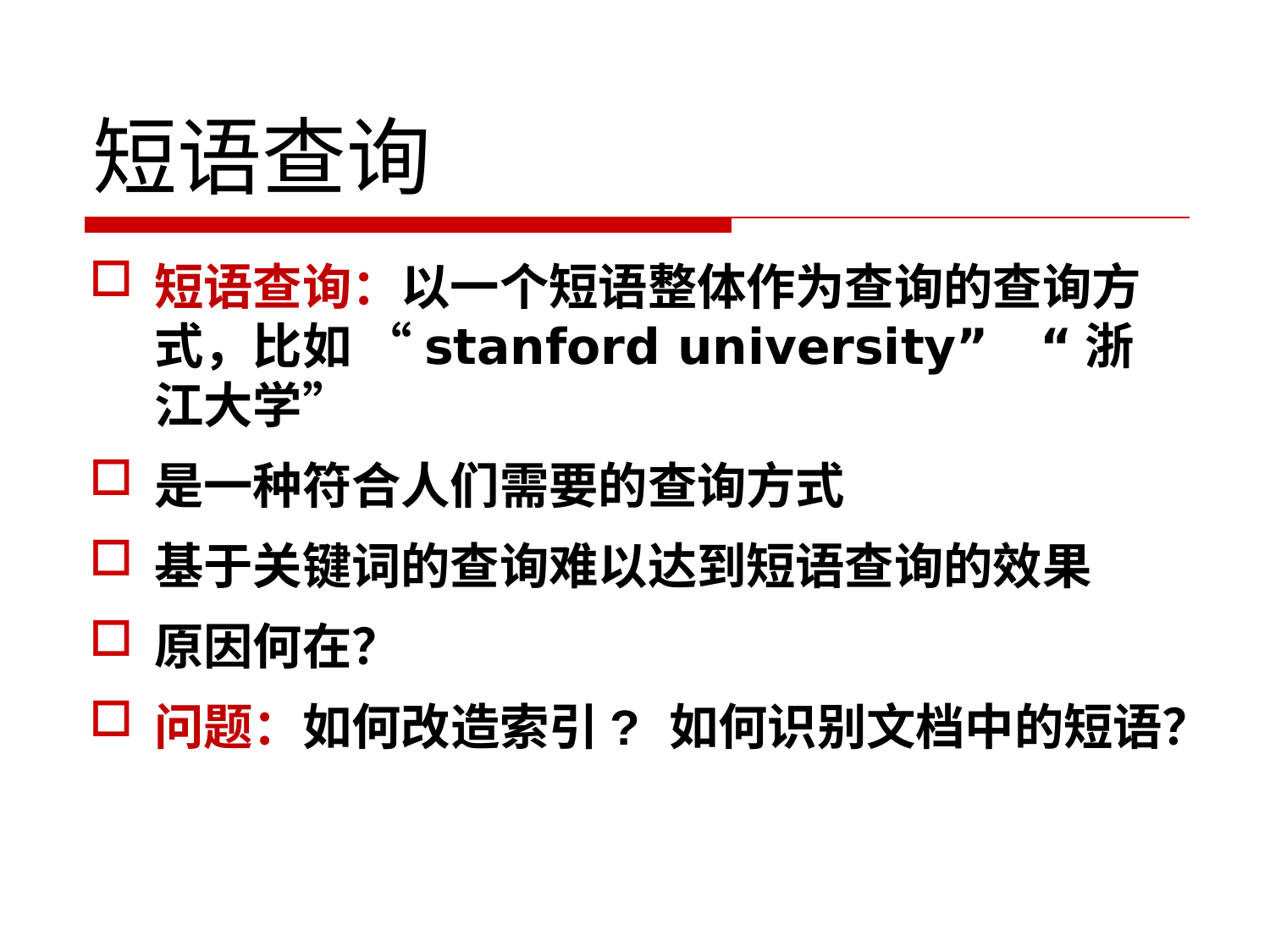

# 短语查询
短语查询：以一个短语整体作为查询的查询方式，比如 “stanford university”   “浙江大学”
是一种符合人们需要的查询方式
基于关键词的查询难以达到短语查询的效果
原因何在？
问题：如何改造索引? 如何识别文档中的短语？